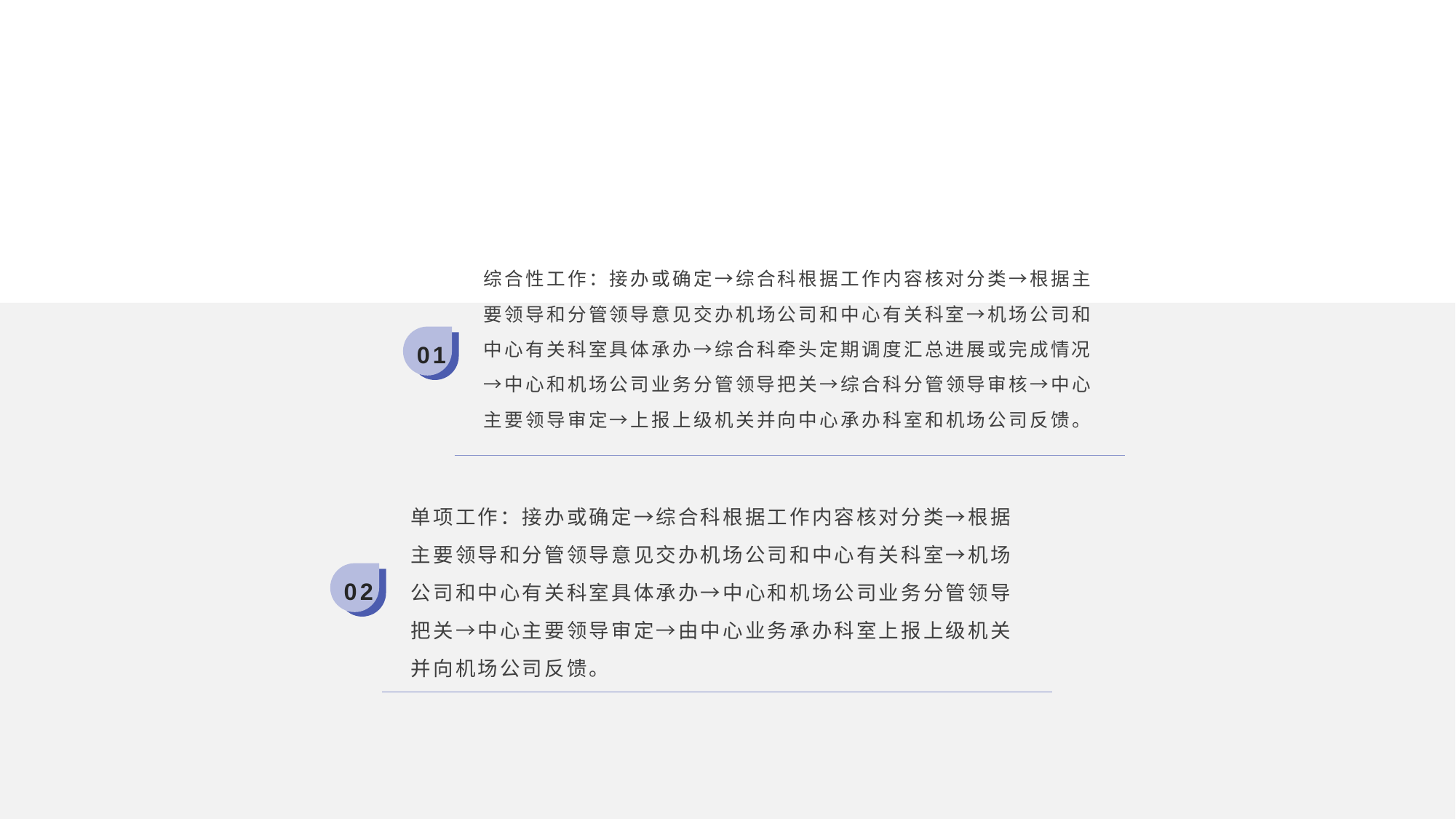

综合性工作：接办或确定→综合科根据工作内容核对分类→根据主要领导和分管领导意见交办机场公司和中心有关科室→机场公司和中心有关科室具体承办→综合科牵头定期调度汇总进展或完成情况→中心和机场公司业务分管领导把关→综合科分管领导审核→中心主要领导审定→上报上级机关并向中心承办科室和机场公司反馈。

01
单项工作：接办或确定→综合科根据工作内容核对分类→根据主要领导和分管领导意见交办机场公司和中心有关科室→机场公司和中心有关科室具体承办→中心和机场公司业务分管领导把关→中心主要领导审定→由中心业务承办科室上报上级机关并向机场公司反馈。

02